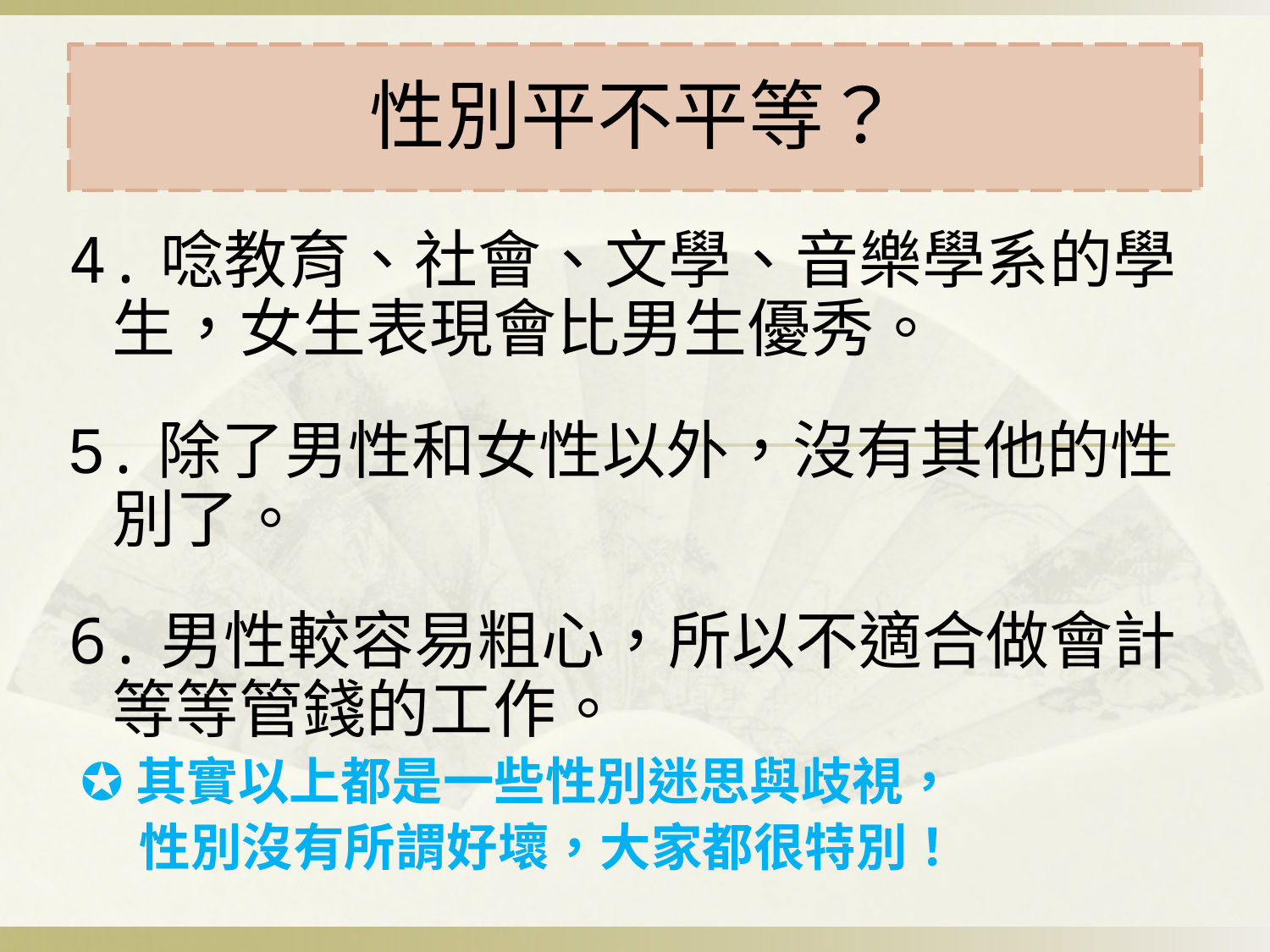

# 性別平不平等？
4.唸教育、社會、文學、音樂學系的學生，女生表現會比男生優秀。

5.除了男性和女性以外，沒有其他的性別了。

6.男性較容易粗心，所以不適合做會計等等管錢的工作。
 ✪其實以上都是一些性別迷思與歧視，
     性別沒有所謂好壞，大家都很特別！